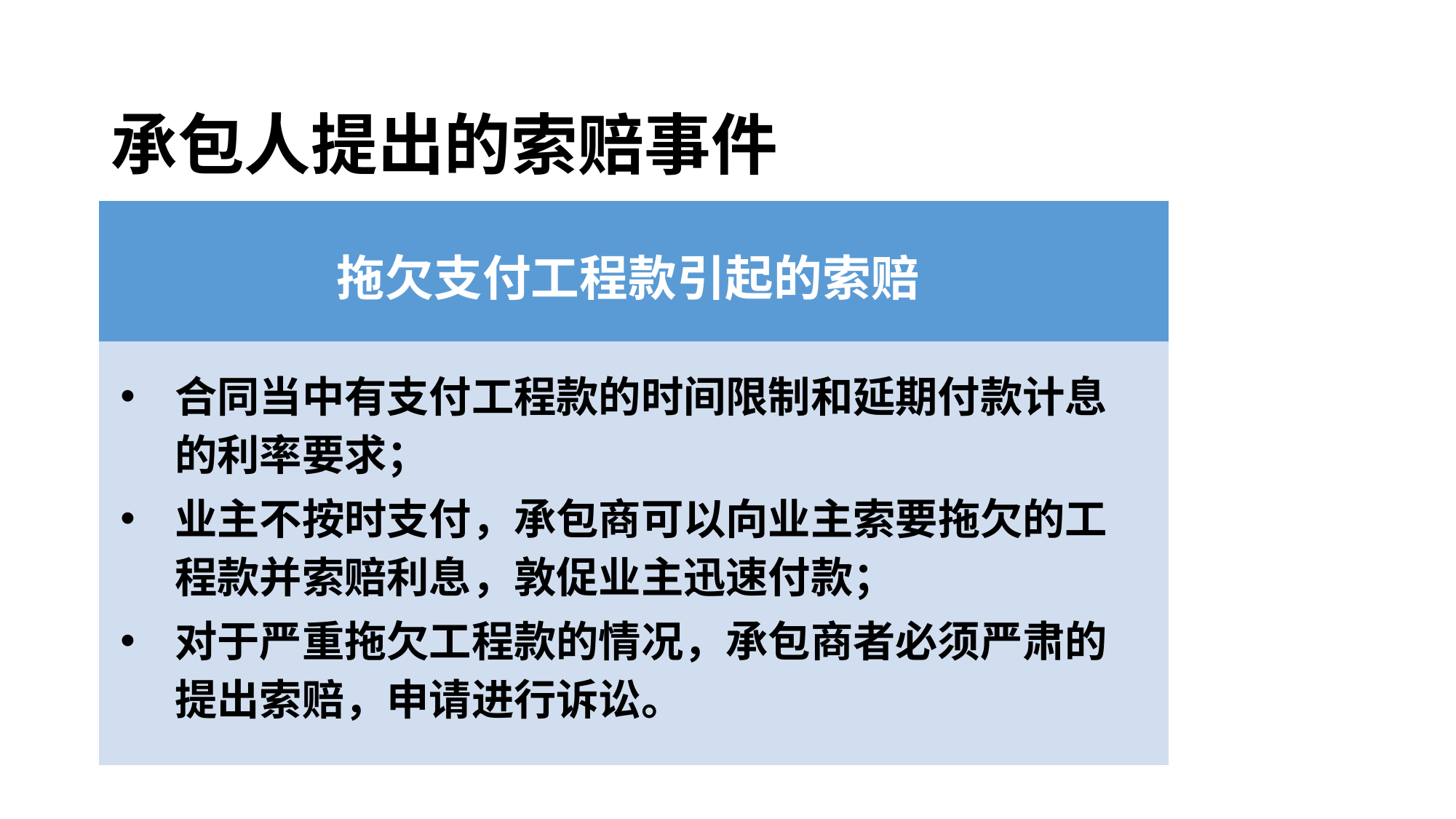

# 承包人提出的索赔事件
拖欠支付工程款引起的索赔
合同当中有支付工程款的时间限制和延期付款计息的利率要求；
业主不按时支付，承包商可以向业主索要拖欠的工程款并索赔利息，敦促业主迅速付款；
对于严重拖欠工程款的情况，承包商者必须严肃的提出索赔，申请进行诉讼。